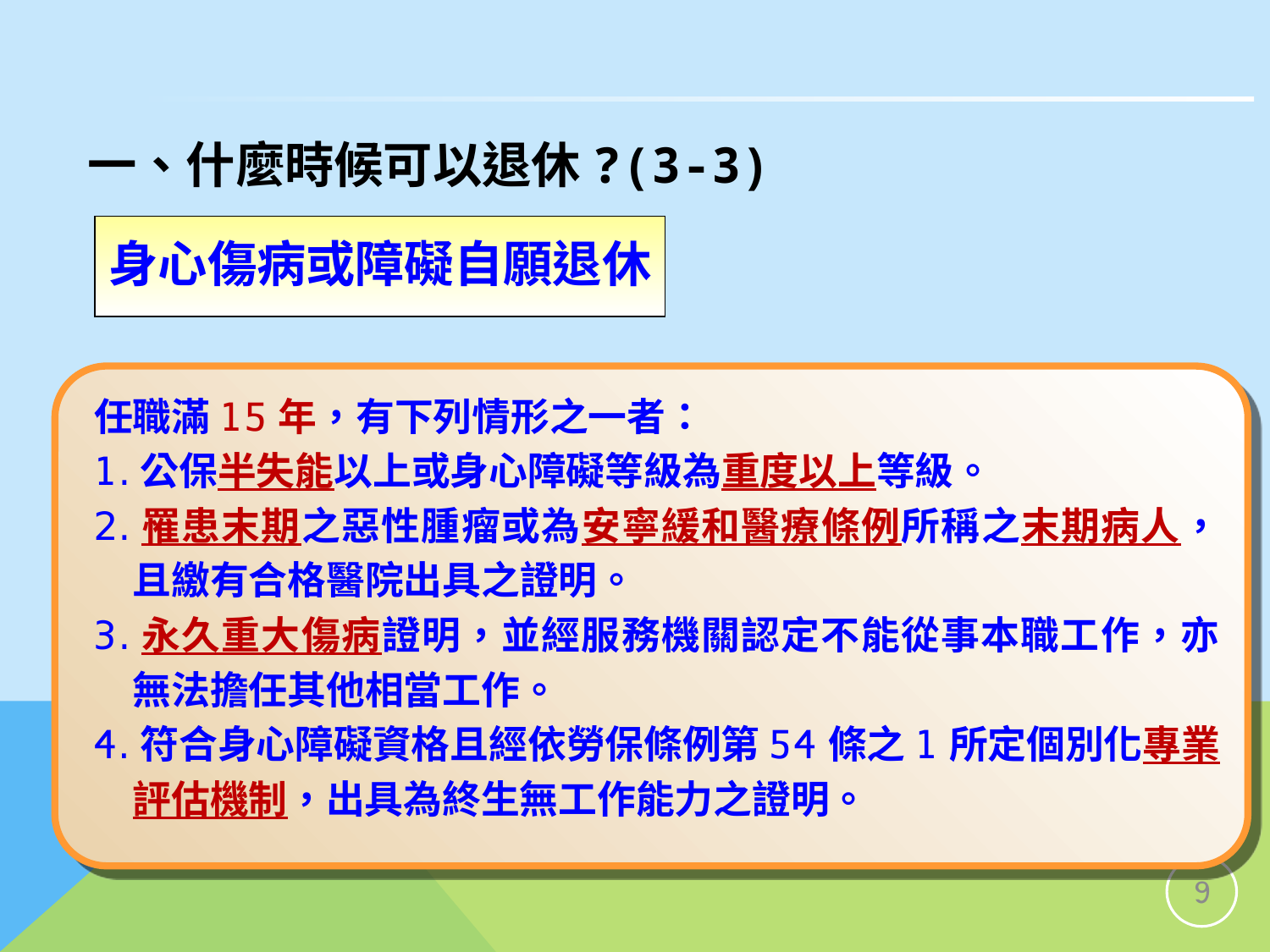

# 一、什麼時候可以退休?(3-3)
身心傷病或障礙自願退休
任職滿15年，有下列情形之一者：
1.公保半失能以上或身心障礙等級為重度以上等級。
2.罹患末期之惡性腫瘤或為安寧緩和醫療條例所稱之末期病人，且繳有合格醫院出具之證明。
3.永久重大傷病證明，並經服務機關認定不能從事本職工作，亦無法擔任其他相當工作。
4.符合身心障礙資格且經依勞保條例第54條之1所定個別化專業評估機制，出具為終生無工作能力之證明。

9